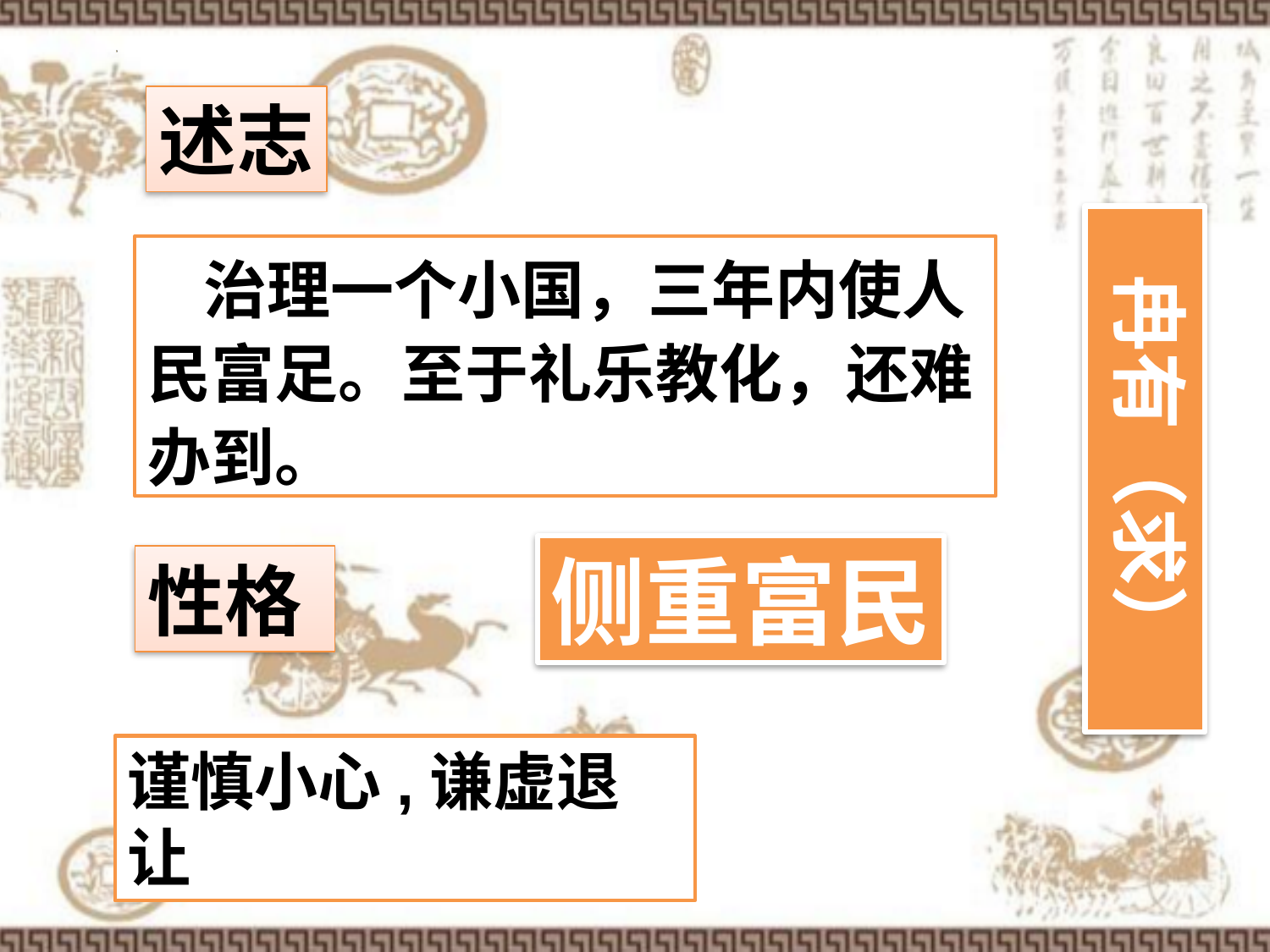

述志
冉有（求）
    治理一个小国，三年内使人民富足。至于礼乐教化，还难办到。
侧重富民
性格
谨慎小心,谦虚退让